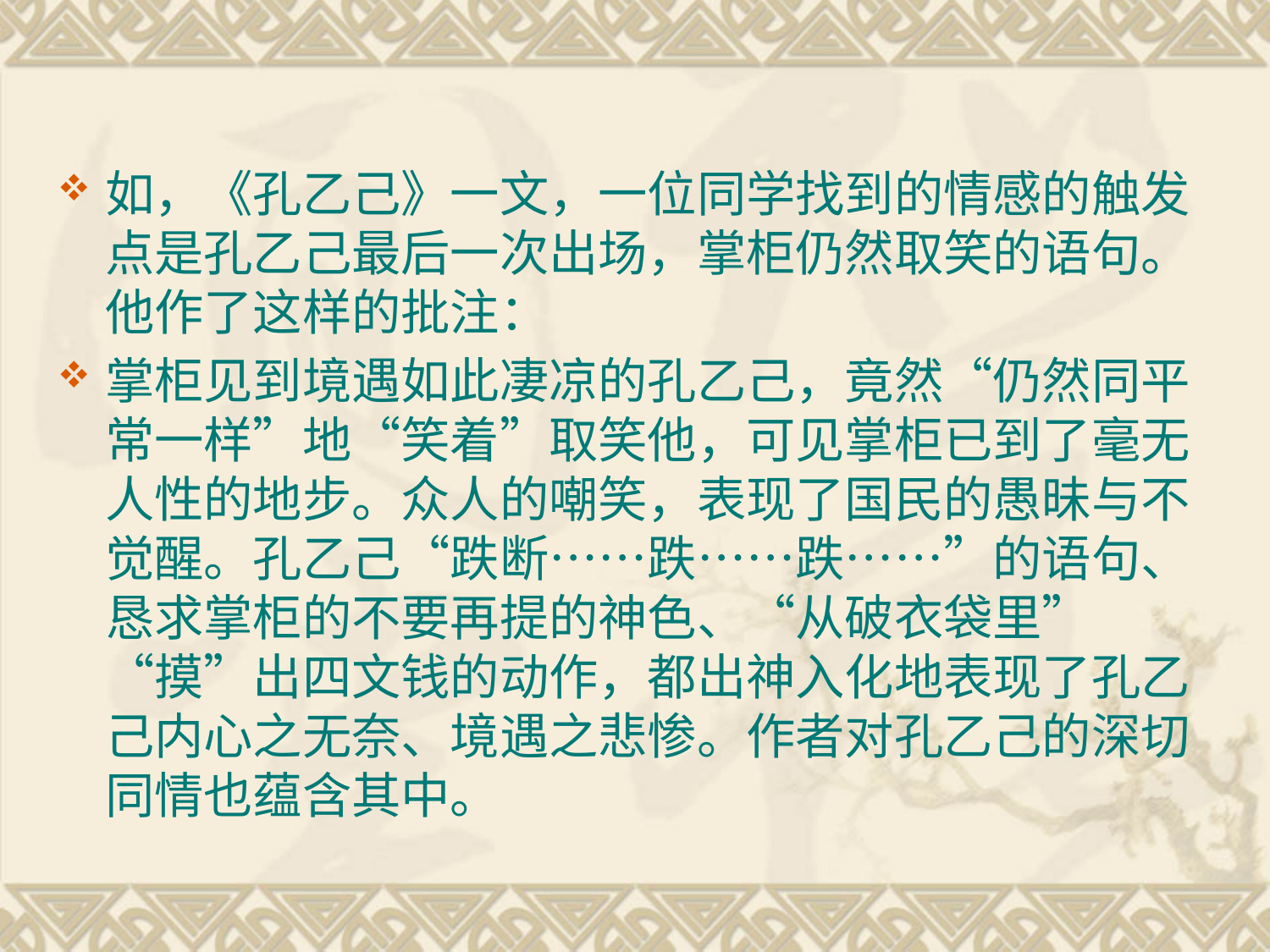

如，《孔乙己》一文，一位同学找到的情感的触发点是孔乙己最后一次出场，掌柜仍然取笑的语句。他作了这样的批注：
掌柜见到境遇如此凄凉的孔乙己，竟然“仍然同平常一样”地“笑着”取笑他，可见掌柜已到了毫无人性的地步。众人的嘲笑，表现了国民的愚昧与不觉醒。孔乙己“跌断……跌……跌……”的语句、恳求掌柜的不要再提的神色、“从破衣袋里”“摸”出四文钱的动作，都出神入化地表现了孔乙己内心之无奈、境遇之悲惨。作者对孔乙己的深切同情也蕴含其中。